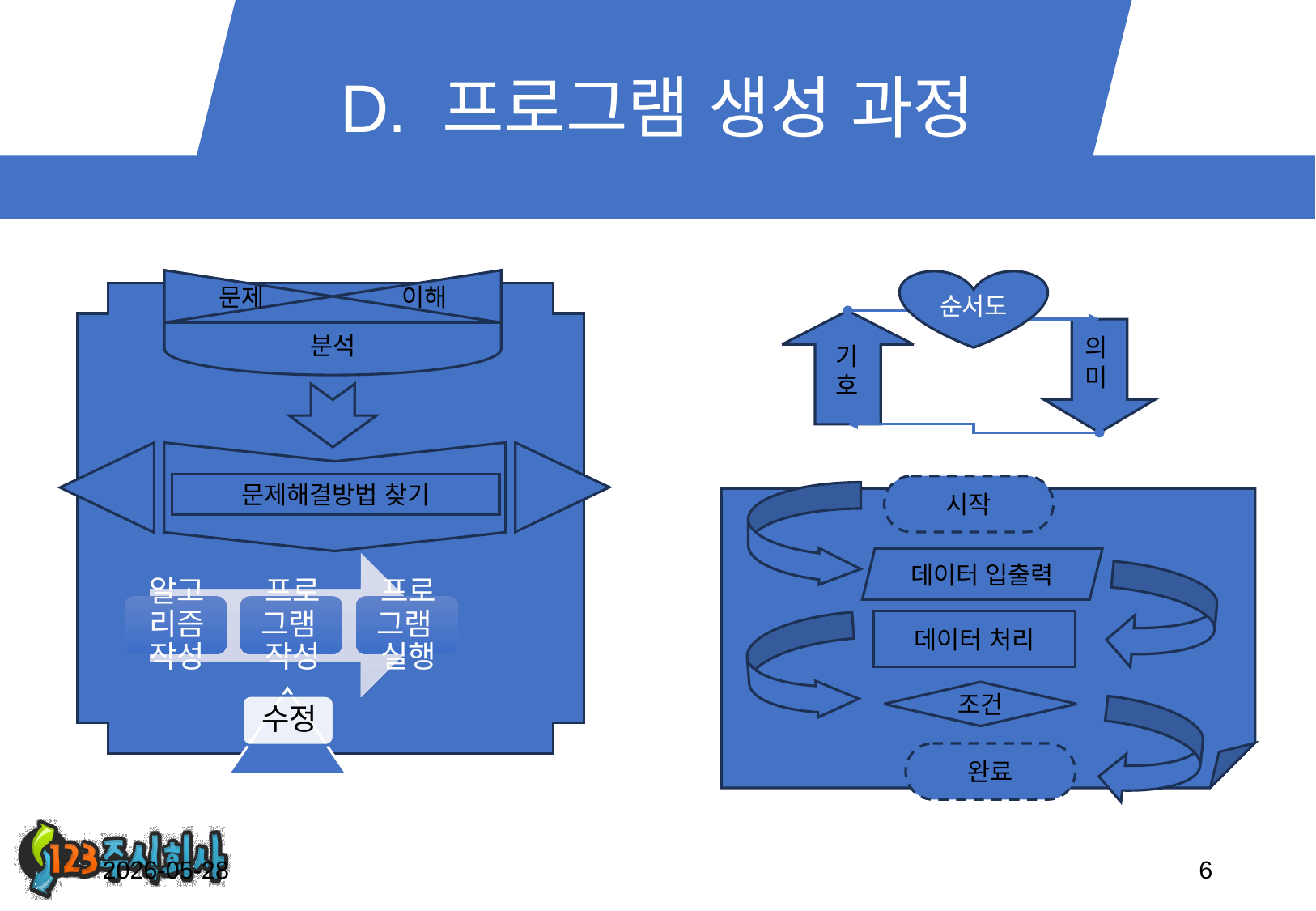

# D. 프로그램 생성 과정
문제                    이해
분석

문제해결방법 찾기
알고리즘
작성
프로그램
작성
프로그램
실행
수정
순서도

의미
기호
시작

데이터 입출력

데이터 처리

조건
완료

2026-05-28
6